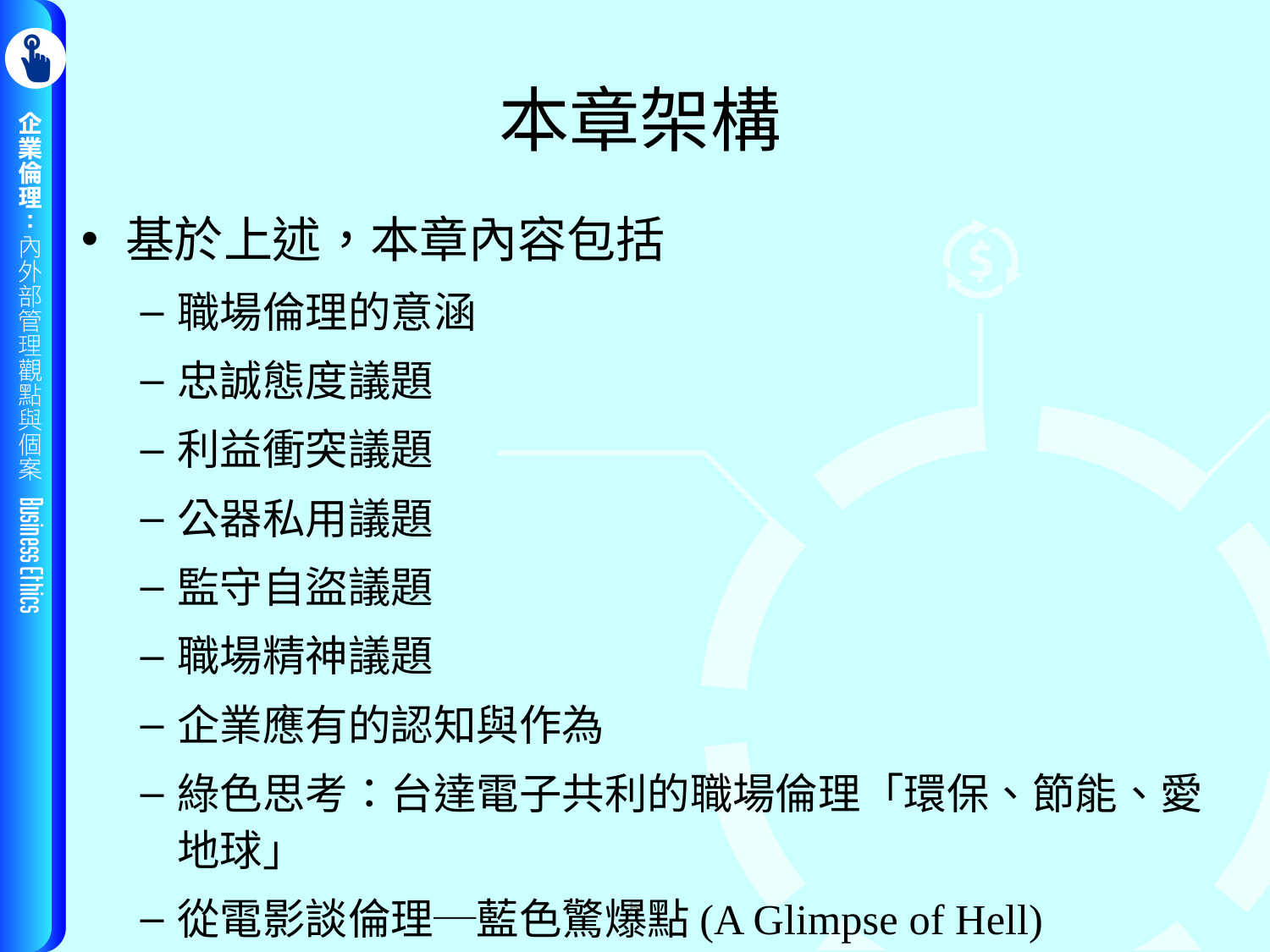

# 本章架構
基於上述，本章內容包括
職場倫理的意涵
忠誠態度議題
利益衝突議題
公器私用議題
監守自盜議題
職場精神議題
企業應有的認知與作為
綠色思考：台達電子共利的職場倫理「環保、節能、愛地球」
從電影談倫理─藍色驚爆點(A Glimpse of Hell)
5